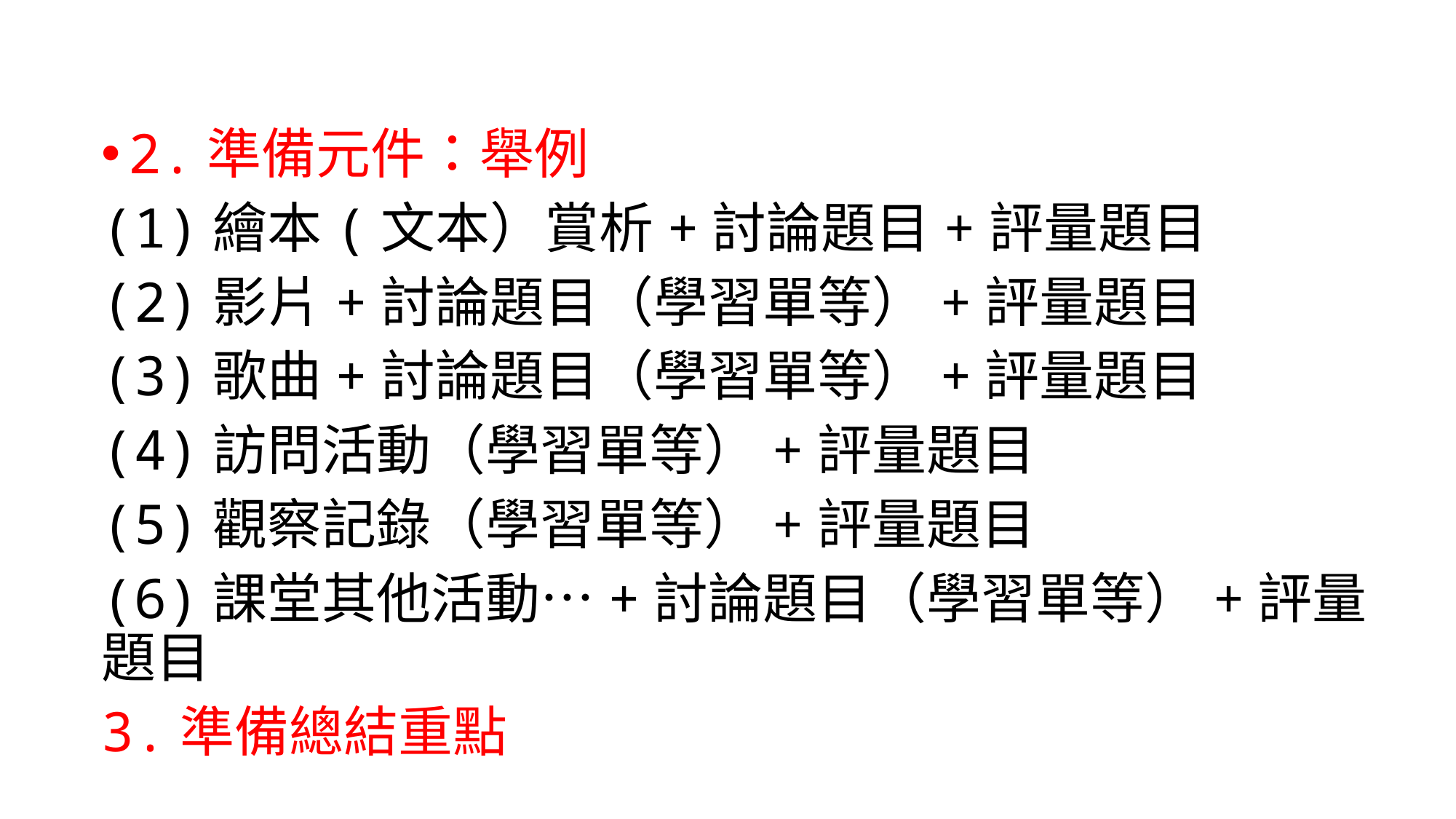

2.準備元件：舉例
(1)繪本(文本）賞析+討論題目+評量題目
(2)影片+討論題目（學習單等）+評量題目
(3)歌曲+討論題目（學習單等）+評量題目
(4)訪問活動（學習單等）+評量題目
(5)觀察記錄（學習單等）+評量題目
(6)課堂其他活動…+討論題目（學習單等）+評量題目
3.準備總結重點